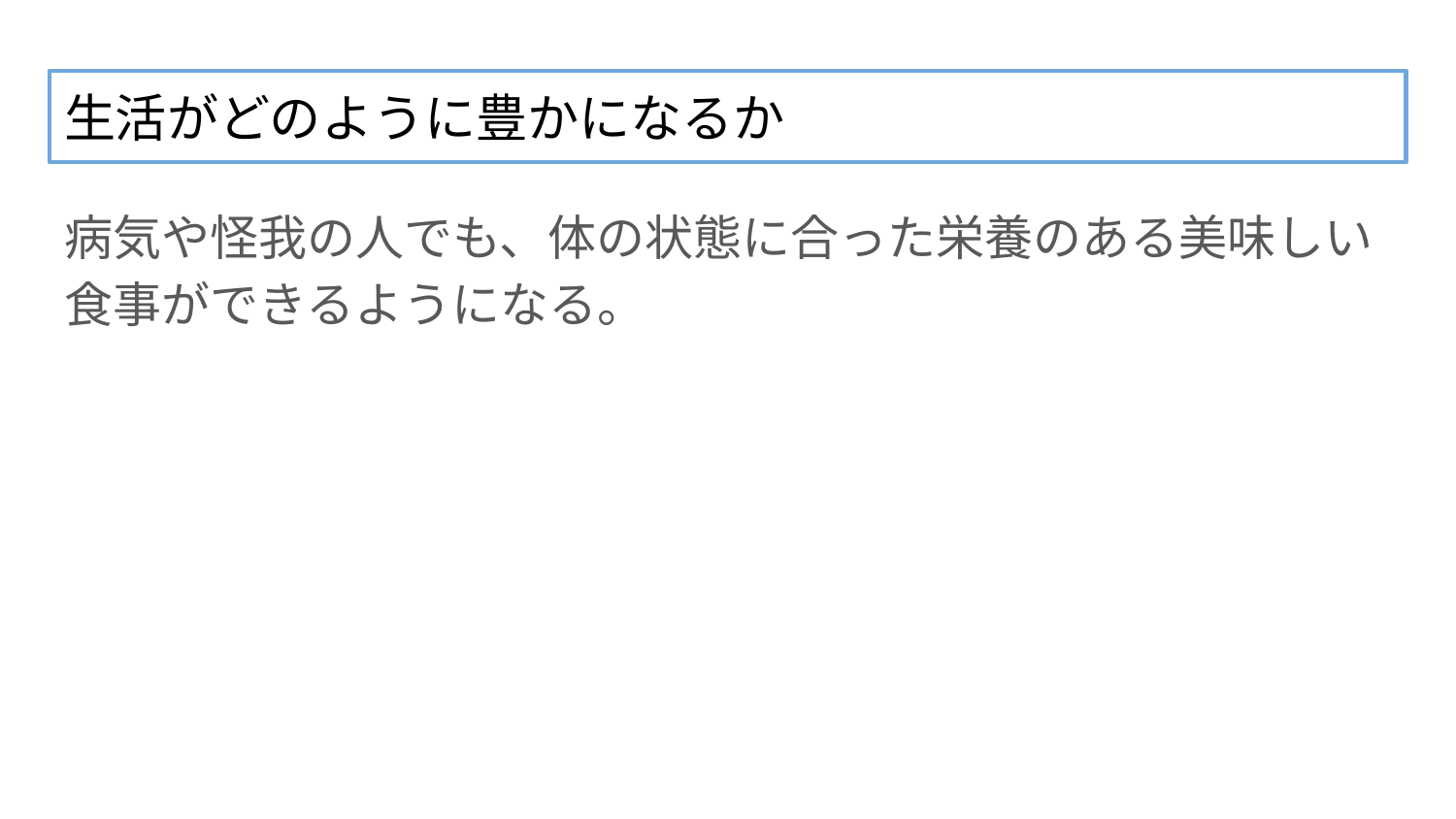

# 生活がどのように豊かになるか
病気や怪我の人でも、体の状態に合った栄養のある美味しい食事ができるようになる。